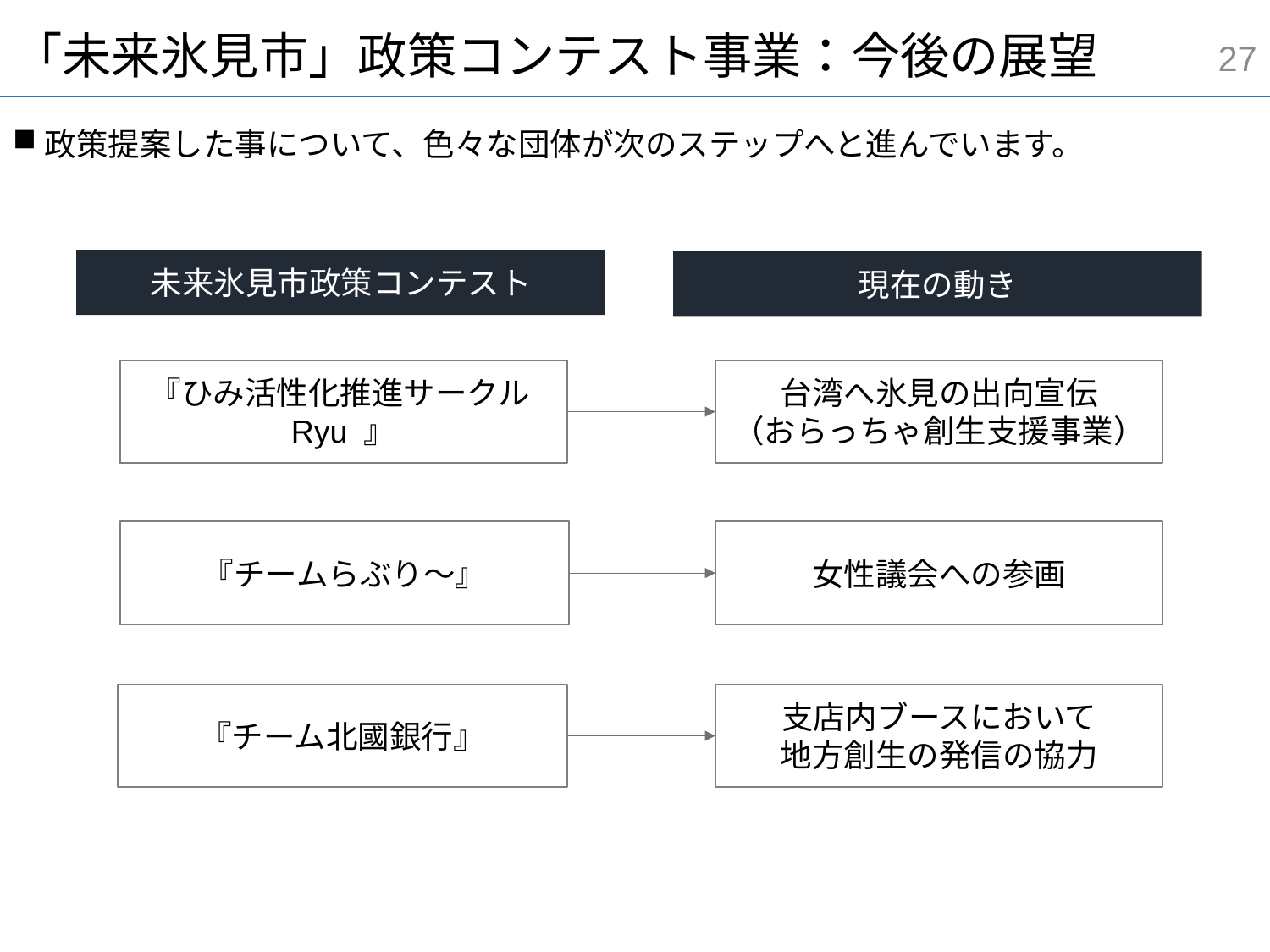

27
# 「未来氷見市」政策コンテスト事業：今後の展望
政策提案した事について、色々な団体が次のステップへと進んでいます。
未来氷見市政策コンテスト
現在の動き
『ひみ活性化推進サークルRyu 』
台湾へ氷見の出向宣伝
（おらっちゃ創生支援事業）
『チームらぶり～』
女性議会への参画
『チーム北國銀行』
支店内ブースにおいて
地方創生の発信の協力